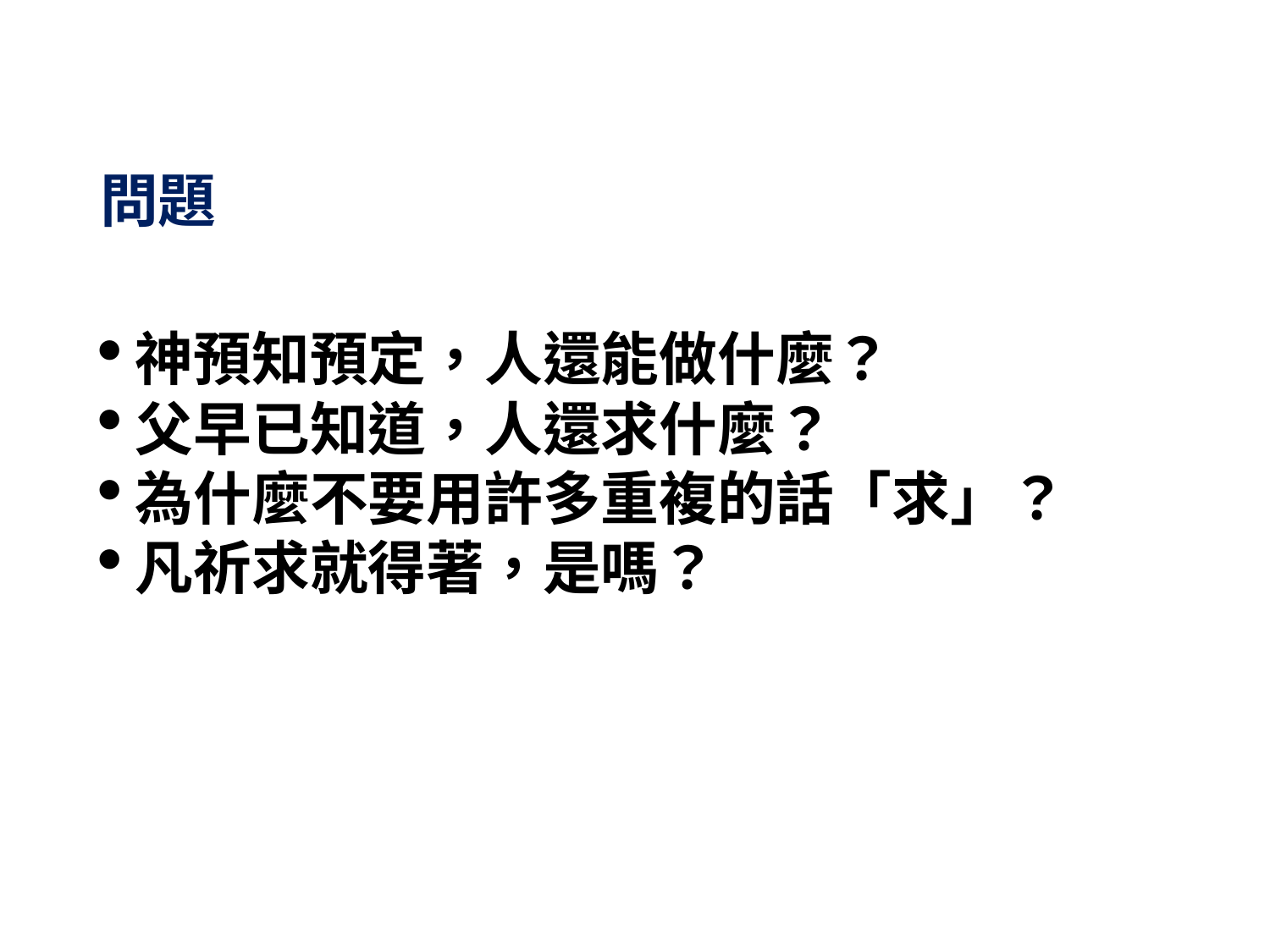

# 問題
神預知預定，人還能做什麼？
父早已知道，人還求什麼？
為什麼不要用許多重複的話「求」？
凡祈求就得著，是嗎？